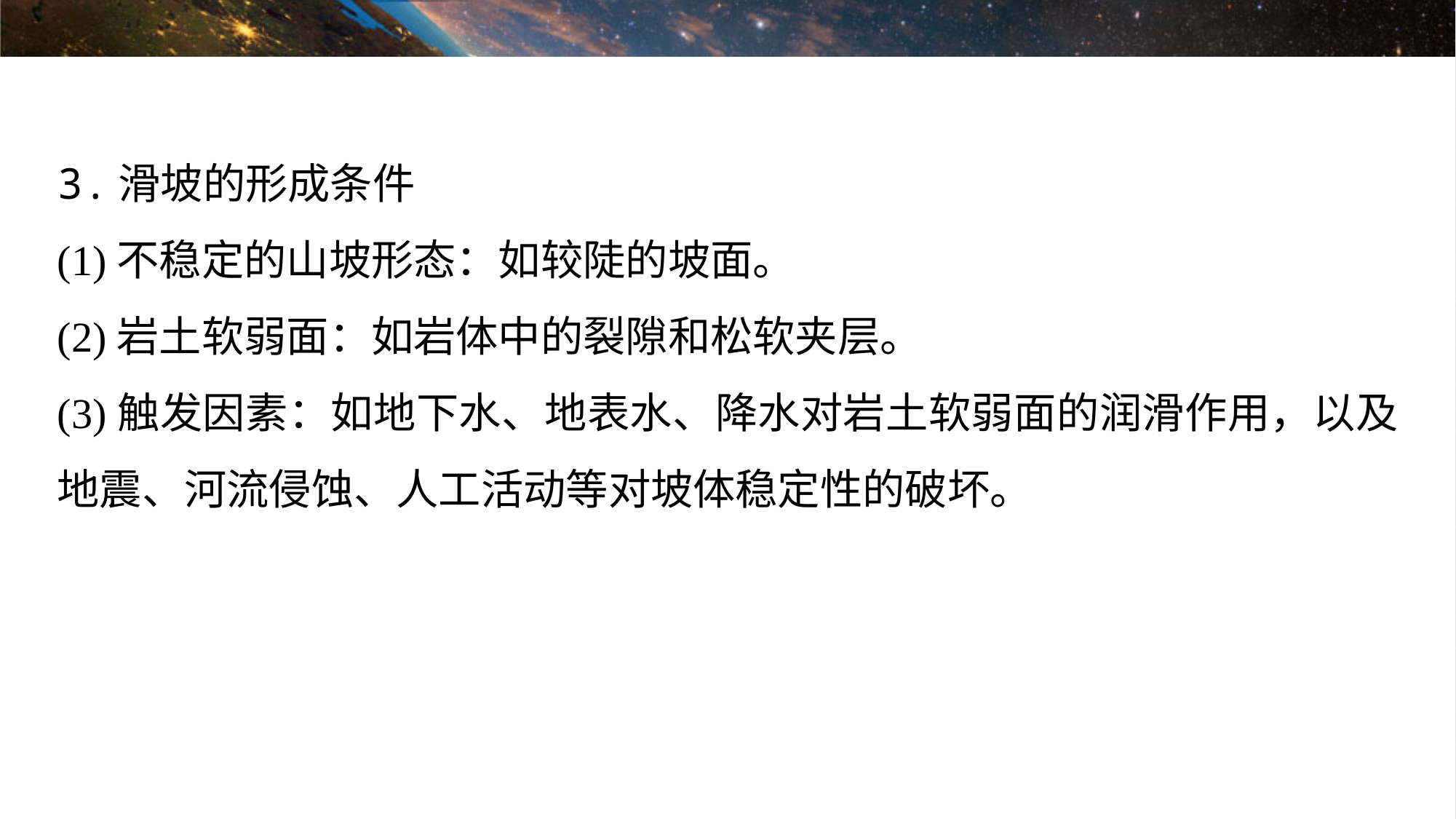

3.滑坡的形成条件
(1)不稳定的山坡形态：如较陡的坡面。
(2)岩土软弱面：如岩体中的裂隙和松软夹层。
(3)触发因素：如地下水、地表水、降水对岩土软弱面的润滑作用，以及地震、河流侵蚀、人工活动等对坡体稳定性的破坏。